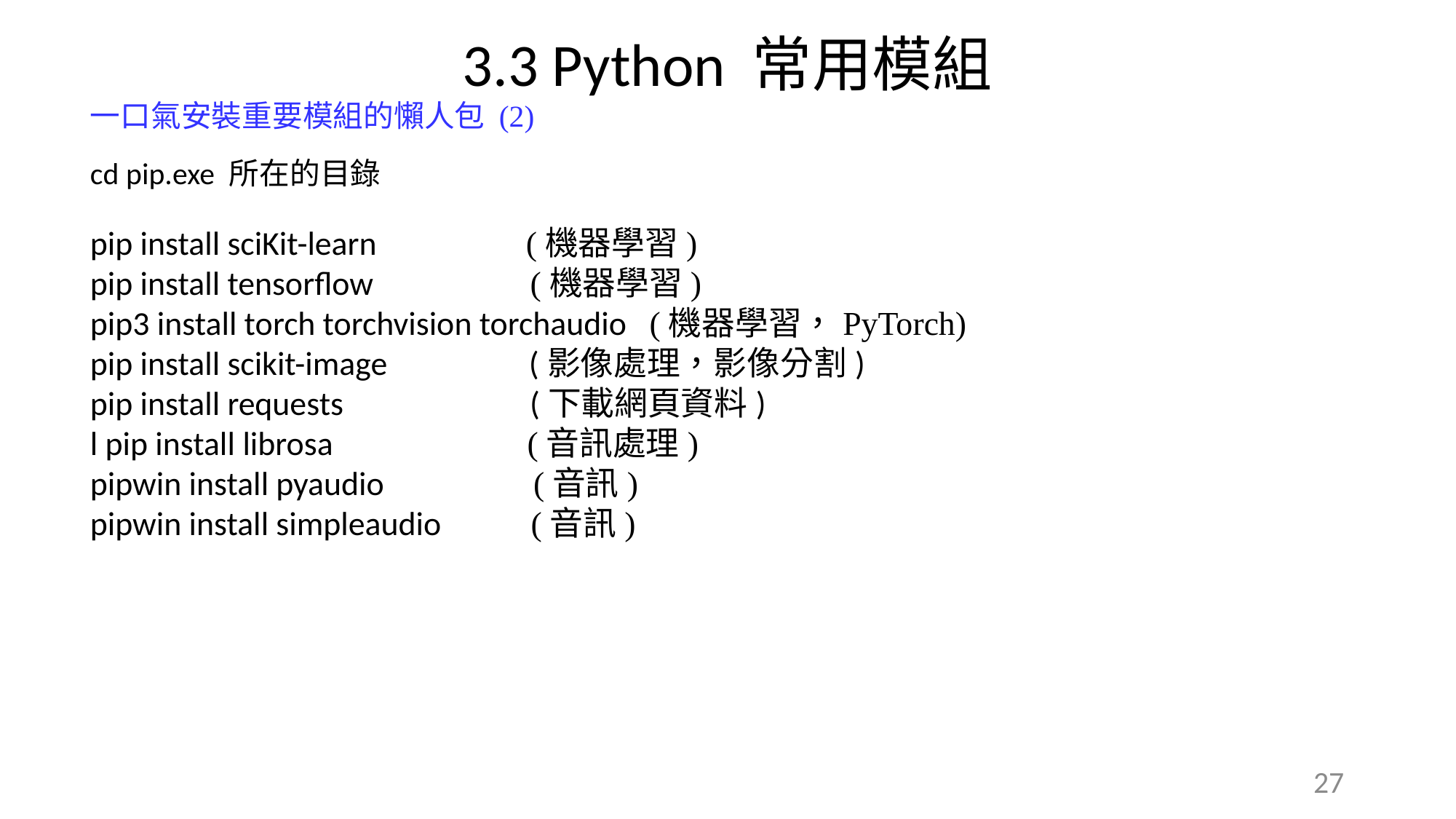

3.3 Python 常用模組
一口氣安裝重要模組的懶人包 (2)
cd pip.exe 所在的目錄

pip install sciKit-learn                    (機器學習)
pip install tensorflow                     (機器學習)
pip3 install torch torchvision torchaudio   (機器學習，PyTorch)
pip install scikit-image                   (影像處理，影像分割)
pip install requests                         (下載網頁資料)
l pip install librosa                          (音訊處理)
pipwin install pyaudio                    (音訊)
pipwin install simpleaudio            (音訊)
27